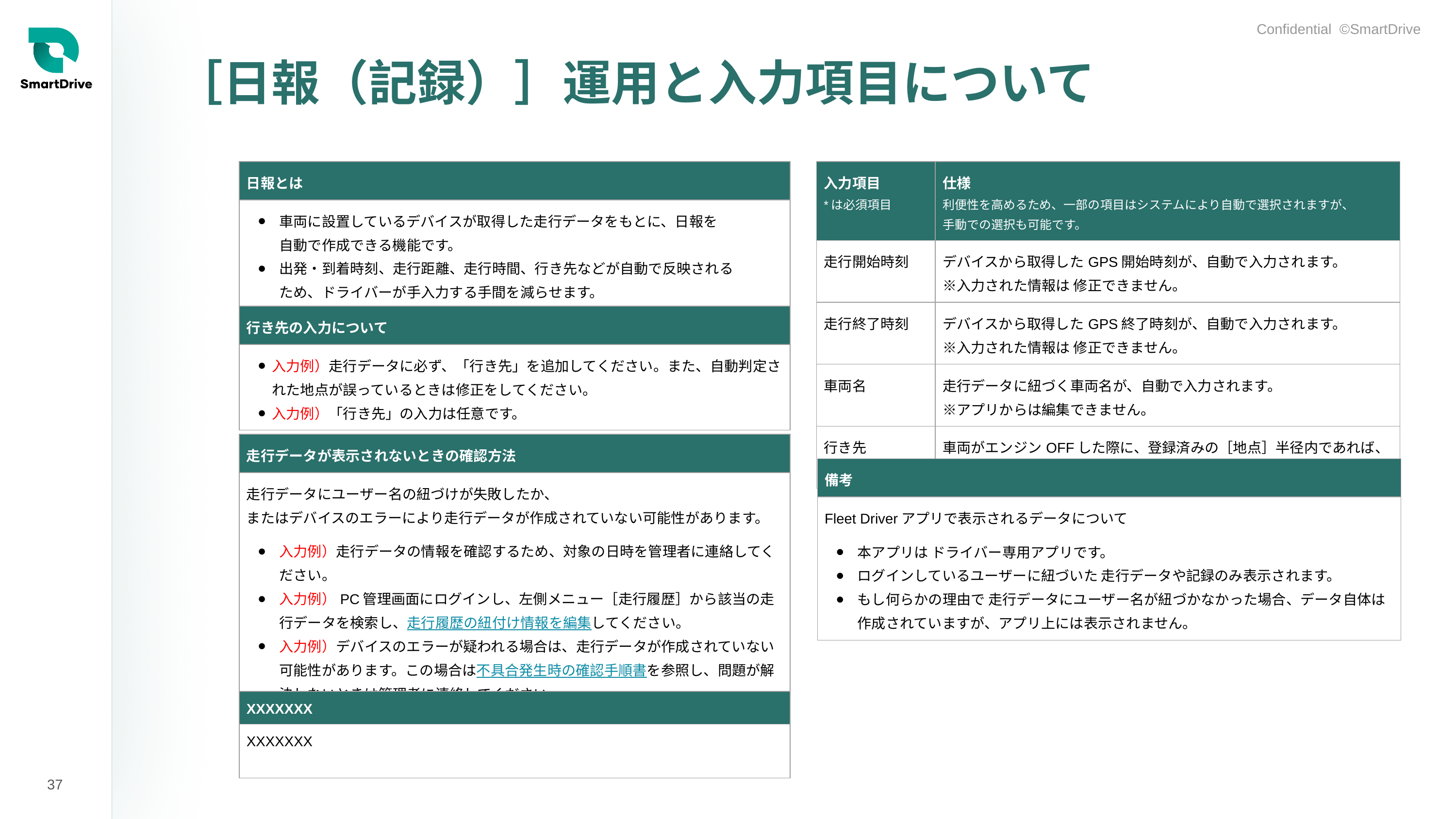

| 初期設定で スタート | おすすめ設定で クイックスタート |
| --- | --- |
| ◯ | ◯ |
# ［日報（記録）］運用と入力項目について

| このページについて |
| --- |
| 入力例）／赤文字 など内容の編集は、貴社の運用に合わせてご対応ください。 |
| 日報とは |
| --- |
| 車両に設置しているデバイスが取得した走行データをもとに、日報を 自動で作成できる機能です。 出発・到着時刻、走行距離、走行時間、行き先などが自動で反映される ため、ドライバーが手入力する手間を減らせます。 |
| 入力項目 \*は必須項目 | 仕様 利便性を高めるため、一部の項目はシステムにより自動で選択されますが、 手動での選択も可能です。 |
| --- | --- |
| 走行開始時刻 | デバイスから取得したGPS開始時刻が、自動で入力されます。 ※入力された情報は 修正できません。 |
| 走行終了時刻 | デバイスから取得したGPS終了時刻が、自動で入力されます。 ※入力された情報は 修正できません。 |
| 車両名 | 走行データに紐づく車両名が、自動で入力されます。 ※アプリからは編集できません。 |
| 行き先 | 車両がエンジンOFFした際に、登録済みの［地点］半径内であれば、その地点名が自動で入力されます。 |
| 行き先の入力について |
| --- |
| 入力例）走行データに必ず、「行き先」を追加してください。また、自動判定された地点が誤っているときは修正をしてください。 入力例）「行き先」の入力は任意です。 |
| 走行データが表示されないときの確認方法 |
| --- |
| 走行データにユーザー名の紐づけが失敗したか、 またはデバイスのエラーにより走行データが作成されていない可能性があります。 入力例）走行データの情報を確認するため、対象の日時を管理者に連絡してください。 入力例）PC管理画面にログインし、左側メニュー［走行履歴］から該当の走行データを検索し、走行履歴の紐付け情報を編集してください。 入力例）デバイスのエラーが疑われる場合は、走行データが作成されていない可能性があります。この場合は不具合発生時の確認手順書を参照し、問題が解決しないときは管理者に連絡してください。 |
| 備考 |  |
| --- | --- |
| Fleet Driverアプリで表示されるデータについて 本アプリは ドライバー専用アプリです。 ログインしているユーザーに紐づいた 走行データや記録のみ表示されます。 もし何らかの理由で 走行データにユーザー名が紐づかなかった場合、データ自体は作成されていますが、アプリ上には表示されません。 |  |
| XXXXXXX |
| --- |
| XXXXXXX |
37